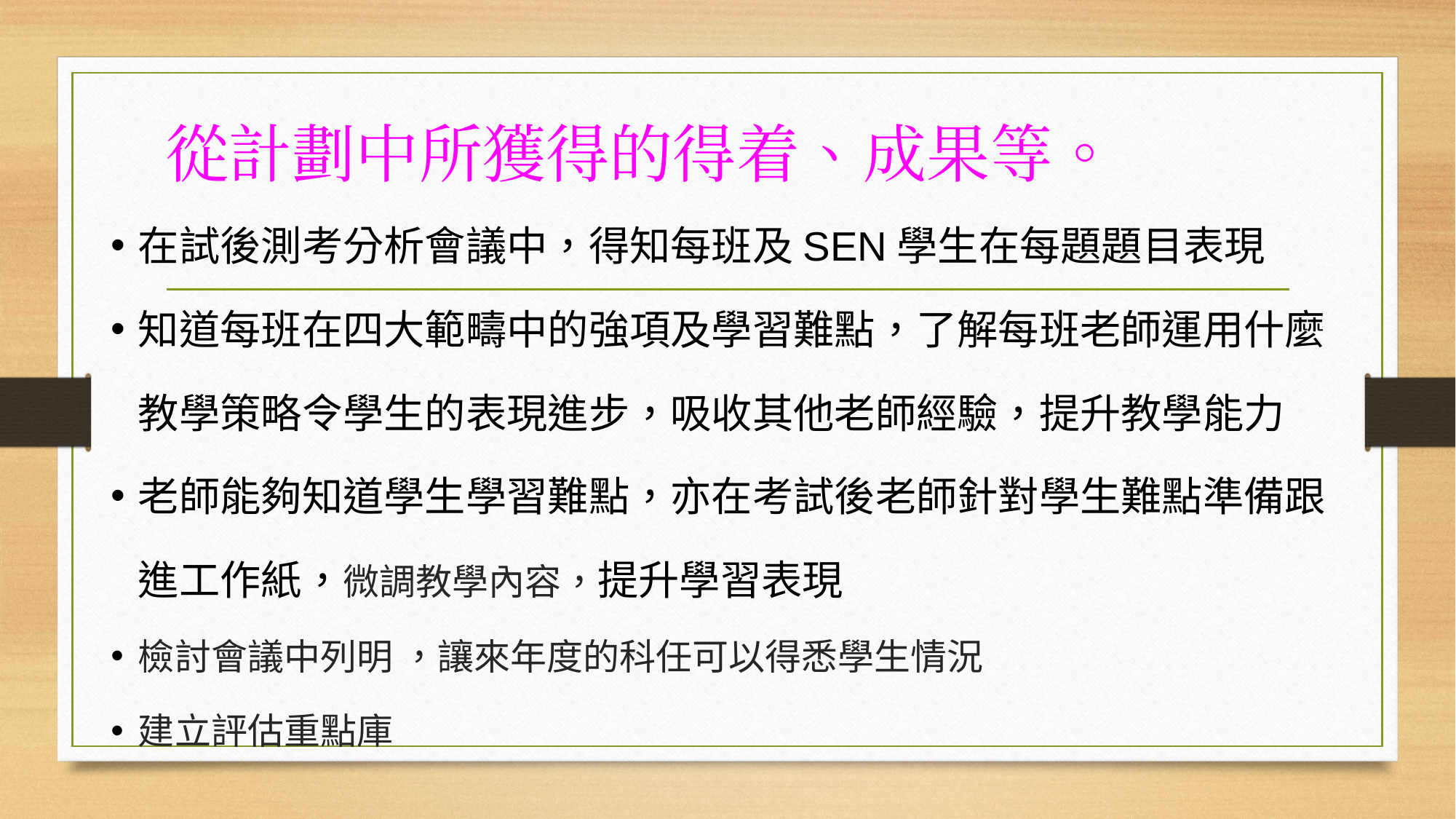

# 從計劃中所獲得的得着、成果等。
在試後測考分析會議中，得知每班及SEN學生在每題題目表現
知道每班在四大範疇中的強項及學習難點，了解每班老師運用什麼教學策略令學生的表現進步，吸收其他老師經驗，提升教學能力
老師能夠知道學生學習難點，亦在考試後老師針對學生難點準備跟進工作紙，微調教學內容，提升學習表現
檢討會議中列明 ，讓來年度的科任可以得悉學生情況
建立評估重點庫